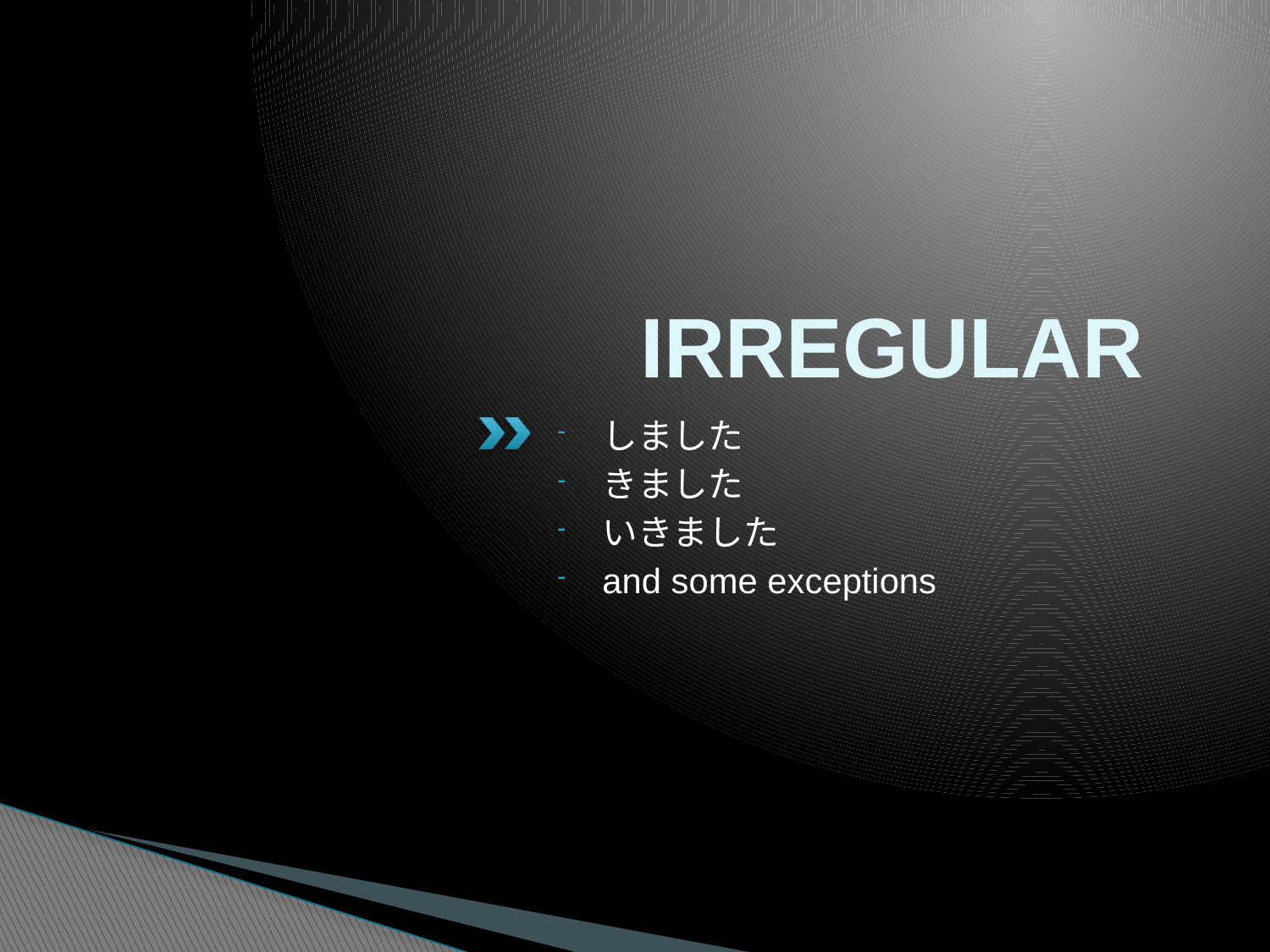

# IRREGULAR
しました
きました
いきました
and some exceptions